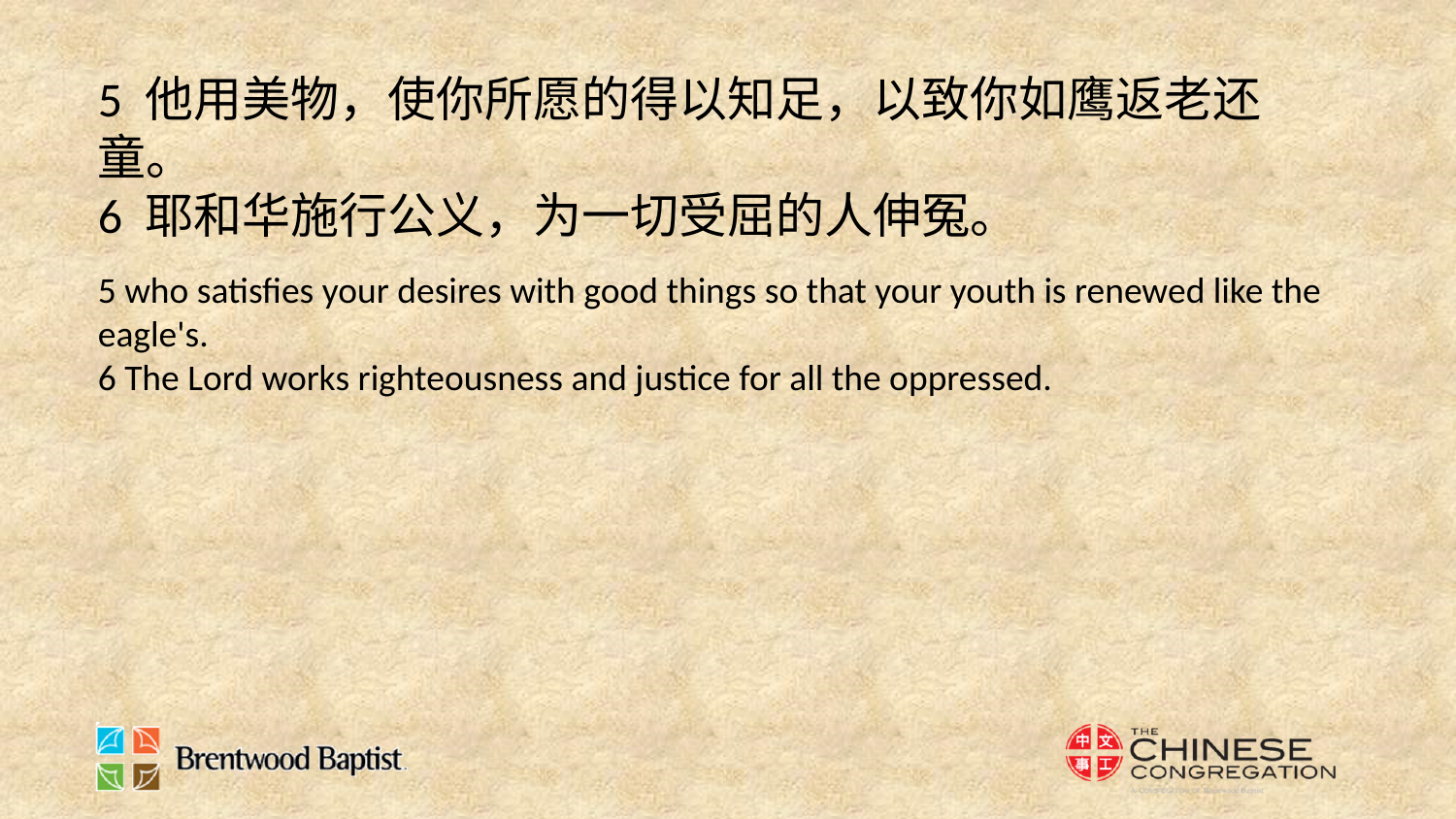

5 他用美物，使你所愿的得以知足，以致你如鹰返老还童。
6 耶和华施行公义，为一切受屈的人伸冤。

5 who satisfies your desires with good things so that your youth is renewed like the eagle's.
6 The Lord works righteousness and justice for all the oppressed.